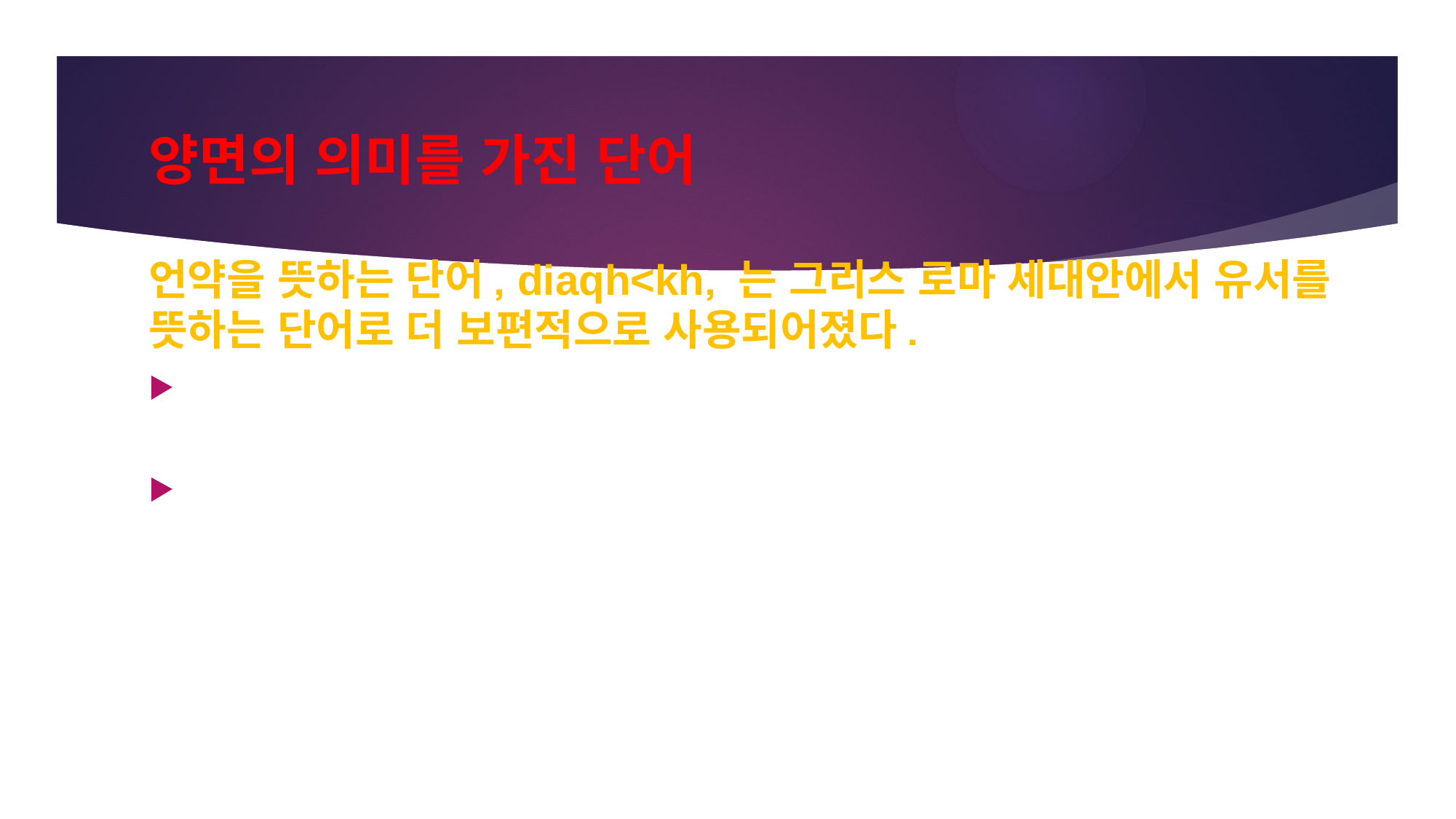

# 양면의 의미를 가진 단어
언약을 뜻하는 단어, diaqh<kh, 는 그리스 로마 세대안에서 유서를 뜻하는 단어로 더 보편적으로 사용되어졌다.
저자의 일차적인 초점은 언약에 있으나, 이 단어가 보편적으로 사용되어진 의미의 적절한 비유를 그냥 지나치지 않는다.
의미그대로, 유서는 작성한 자가 죽기까지 유효하지 않은 것처럼, 그리스도의 죽음은 새 언약은 유효하게 하었다.